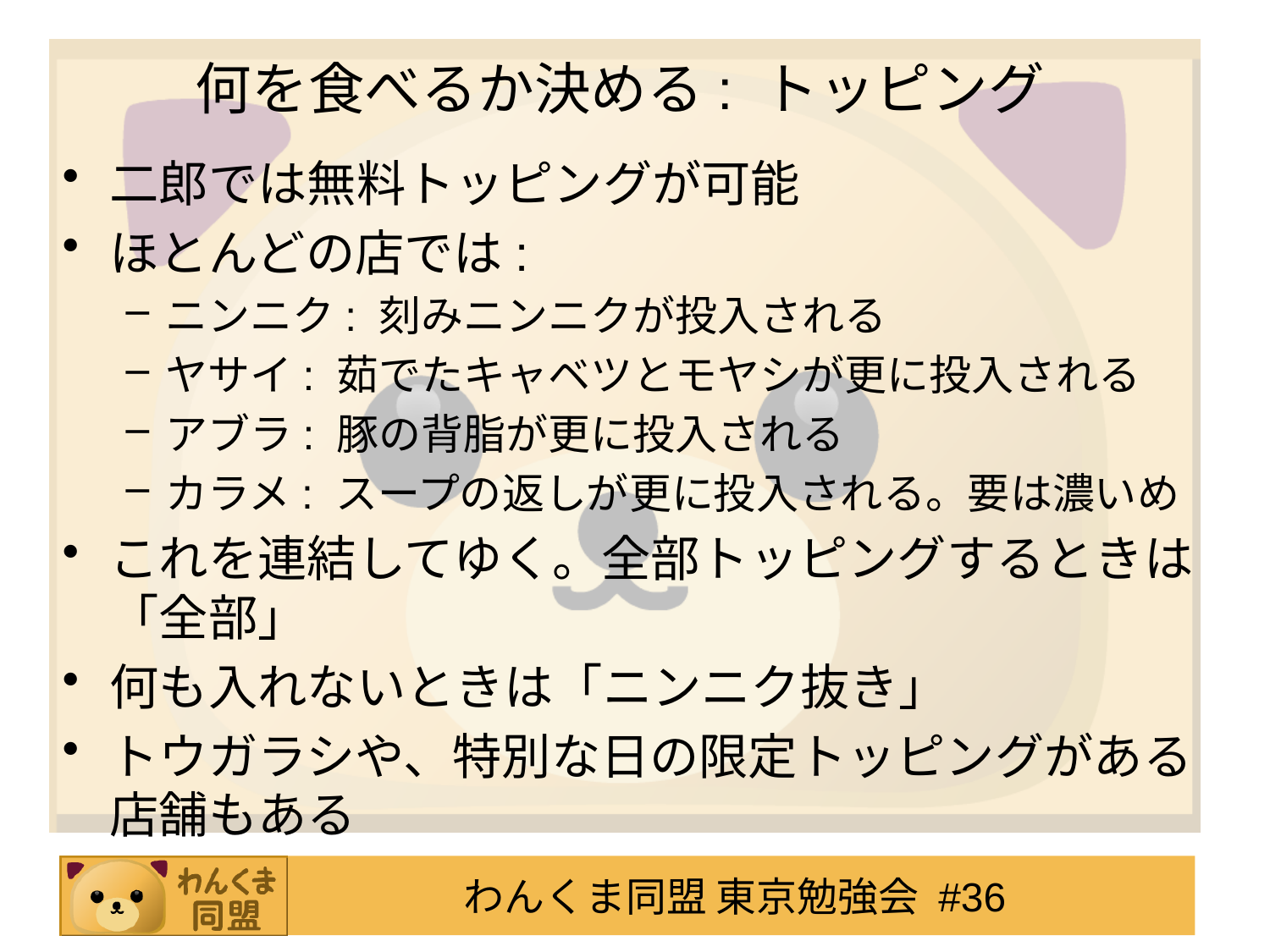

# 何を食べるか決める: トッピング
二郎では無料トッピングが可能
ほとんどの店では:
ニンニク: 刻みニンニクが投入される
ヤサイ: 茹でたキャベツとモヤシが更に投入される
アブラ: 豚の背脂が更に投入される
カラメ: スープの返しが更に投入される。要は濃いめ
これを連結してゆく。全部トッピングするときは「全部」
何も入れないときは「ニンニク抜き」
トウガラシや、特別な日の限定トッピングがある
店舗もある